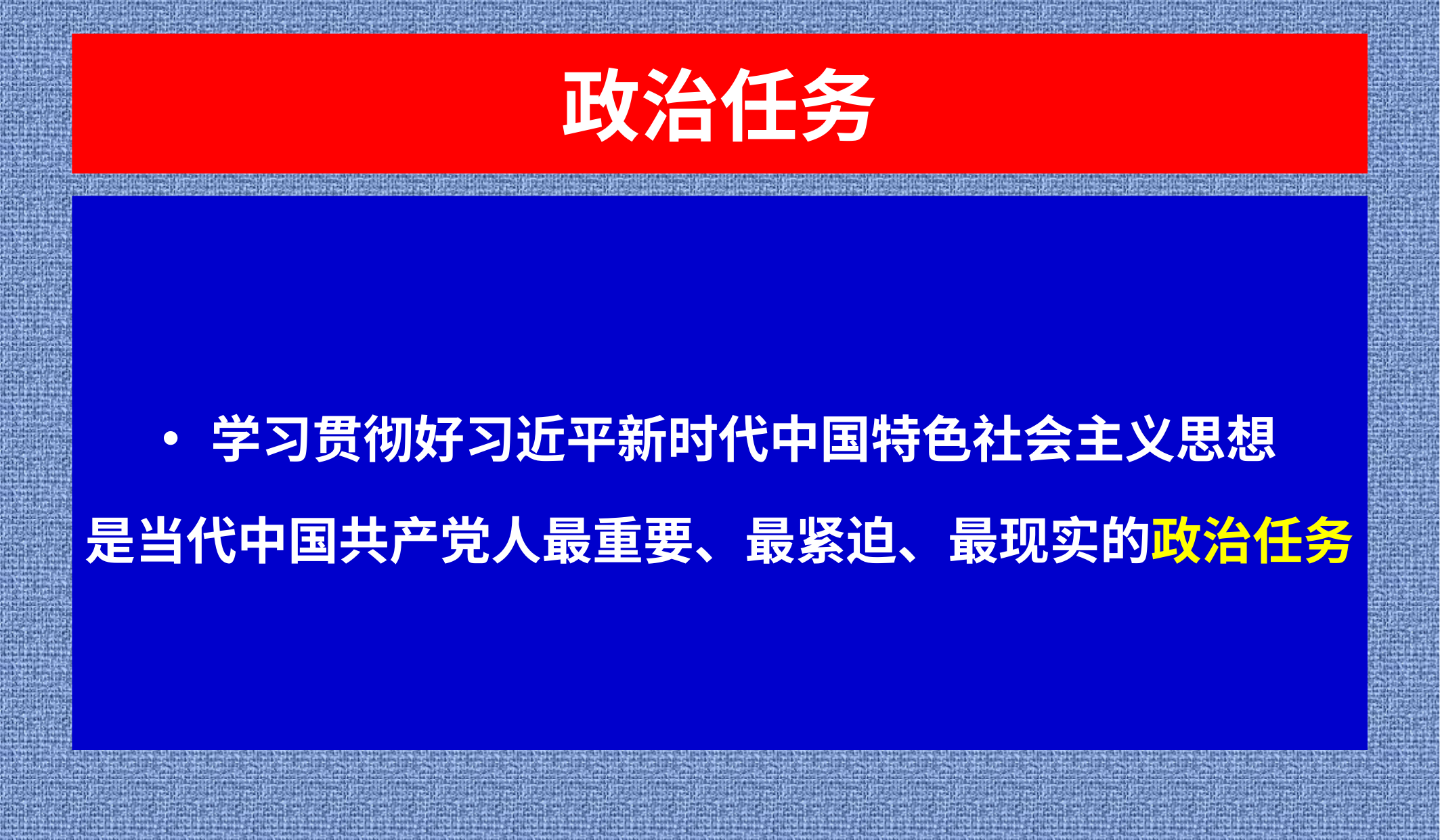

# 政治任务
学习贯彻好习近平新时代中国特色社会主义思想
是当代中国共产党人最重要、最紧迫、最现实的政治任务